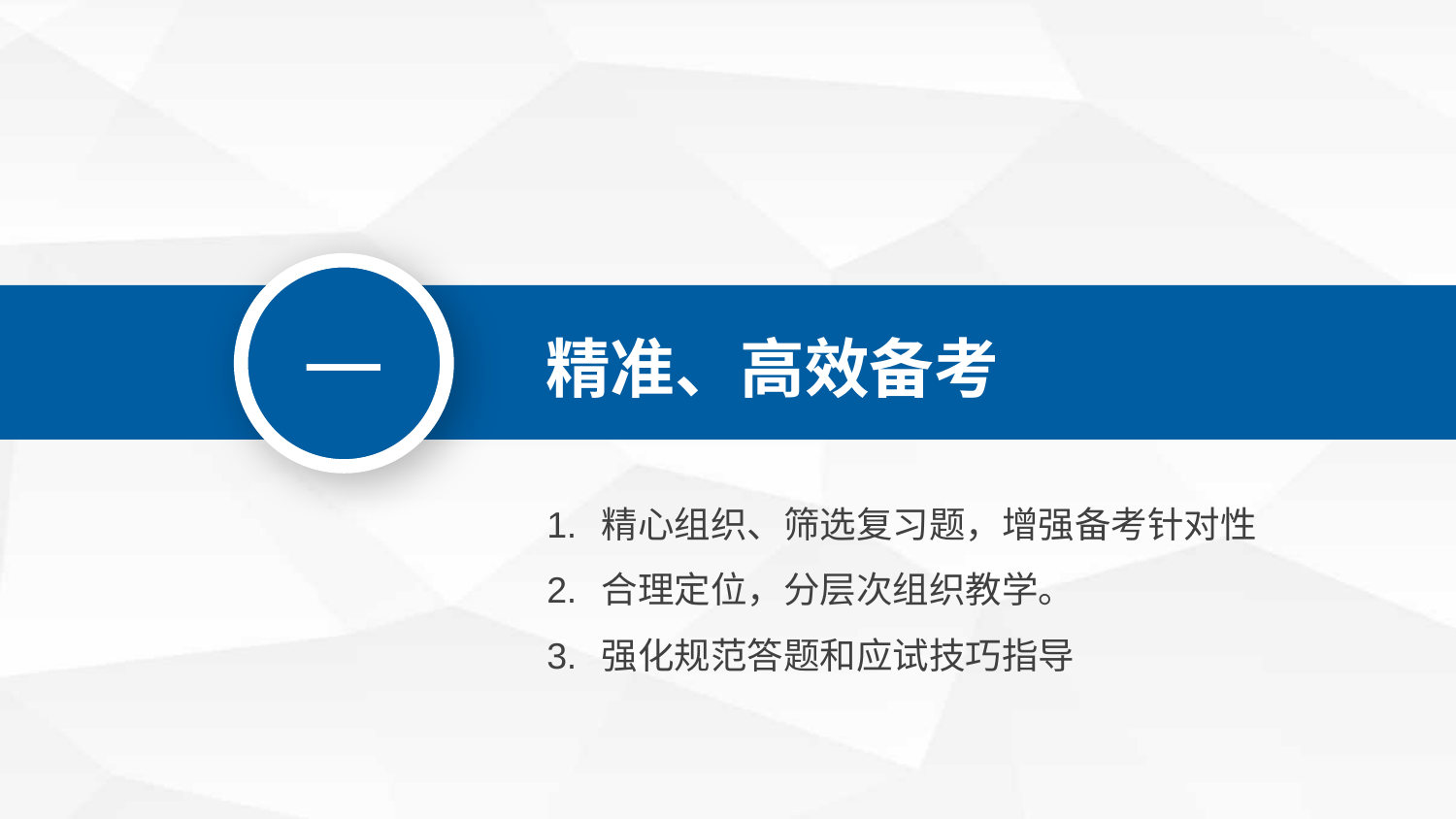

一

精准、高效备考
精心组织、筛选复习题，增强备考针对性
合理定位，分层次组织教学。
强化规范答题和应试技巧指导